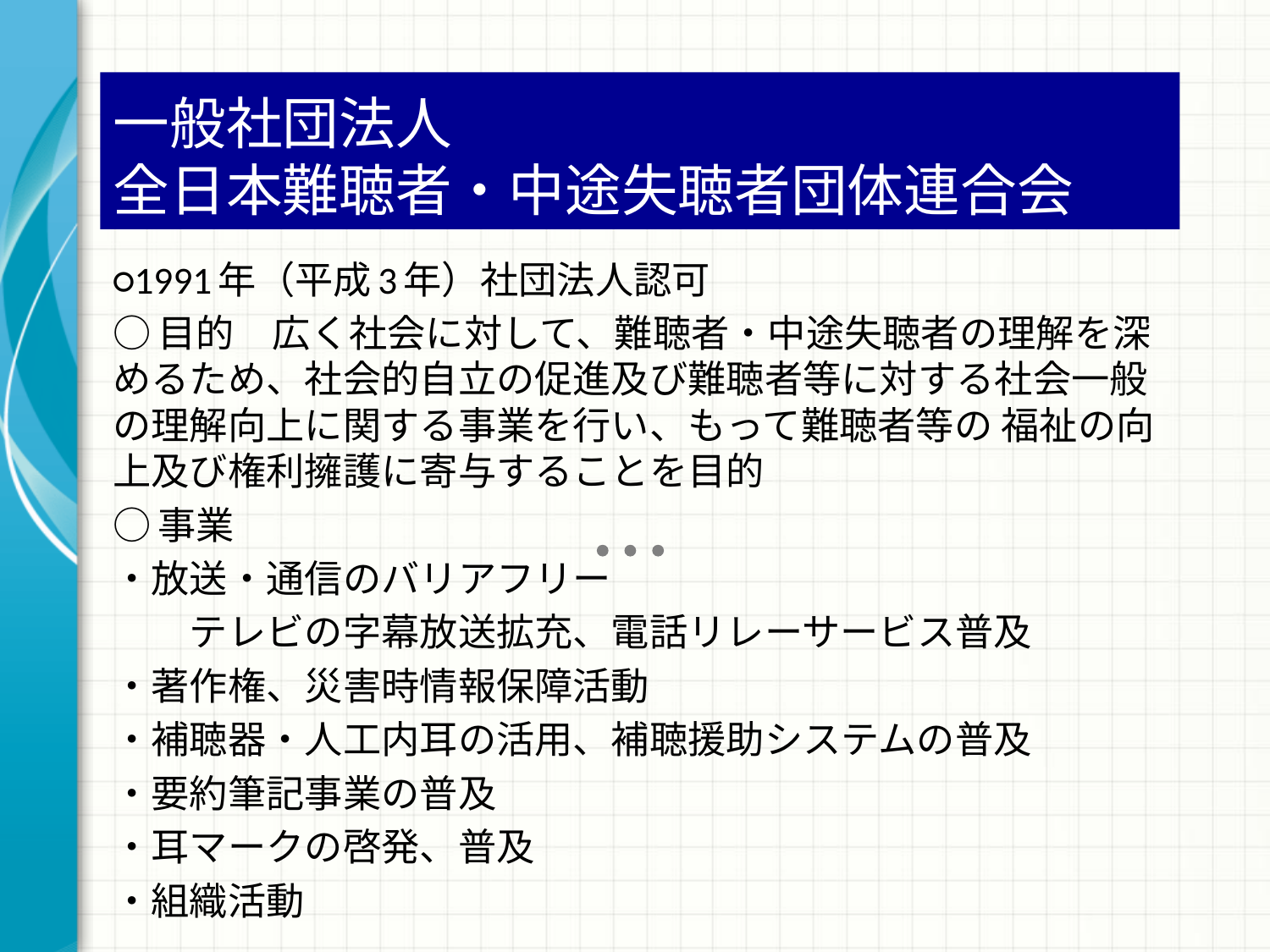

# 一般社団法人 全日本難聴者・中途失聴者団体連合会
○1991年（平成3年）社団法人認可
○目的　広く社会に対して、難聴者・中途失聴者の理解を深めるため、社会的自立の促進及び難聴者等に対する社会一般の理解向上に関する事業を行い、もって難聴者等の 福祉の向上及び権利擁護に寄与することを目的
○事業
・放送・通信のバリアフリー
　　テレビの字幕放送拡充、電話リレーサービス普及
・著作権、災害時情報保障活動
・補聴器・人工内耳の活用、補聴援助システムの普及
・要約筆記事業の普及
・耳マークの啓発、普及
・組織活動